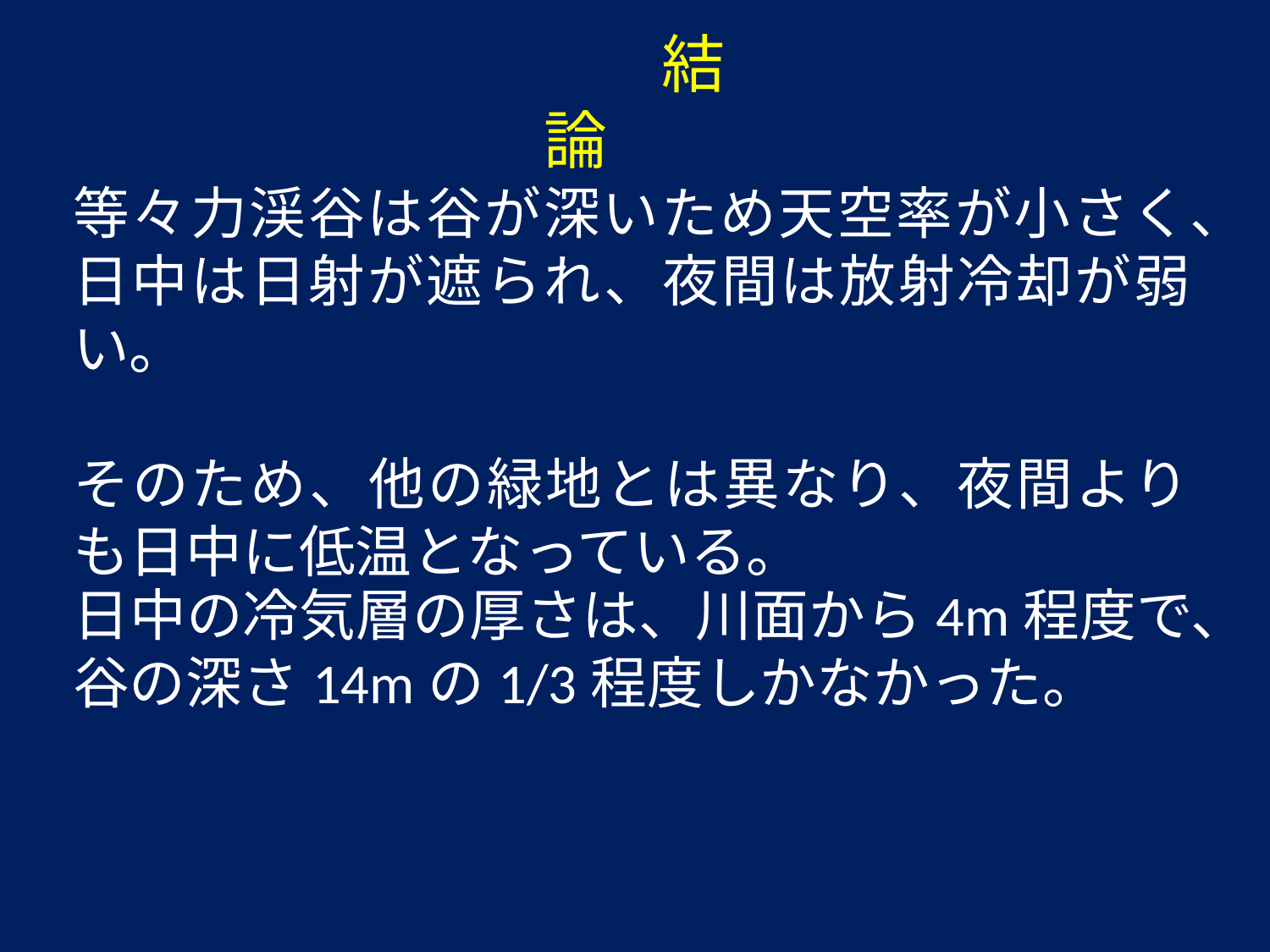

結論
等々力渓谷は谷が深いため天空率が小さく、日中は日射が遮られ、夜間は放射冷却が弱い。

そのため、他の緑地とは異なり、夜間よりも日中に低温となっている。
日中の冷気層の厚さは、川面から4m程度で、谷の深さ14mの1/3程度しかなかった。